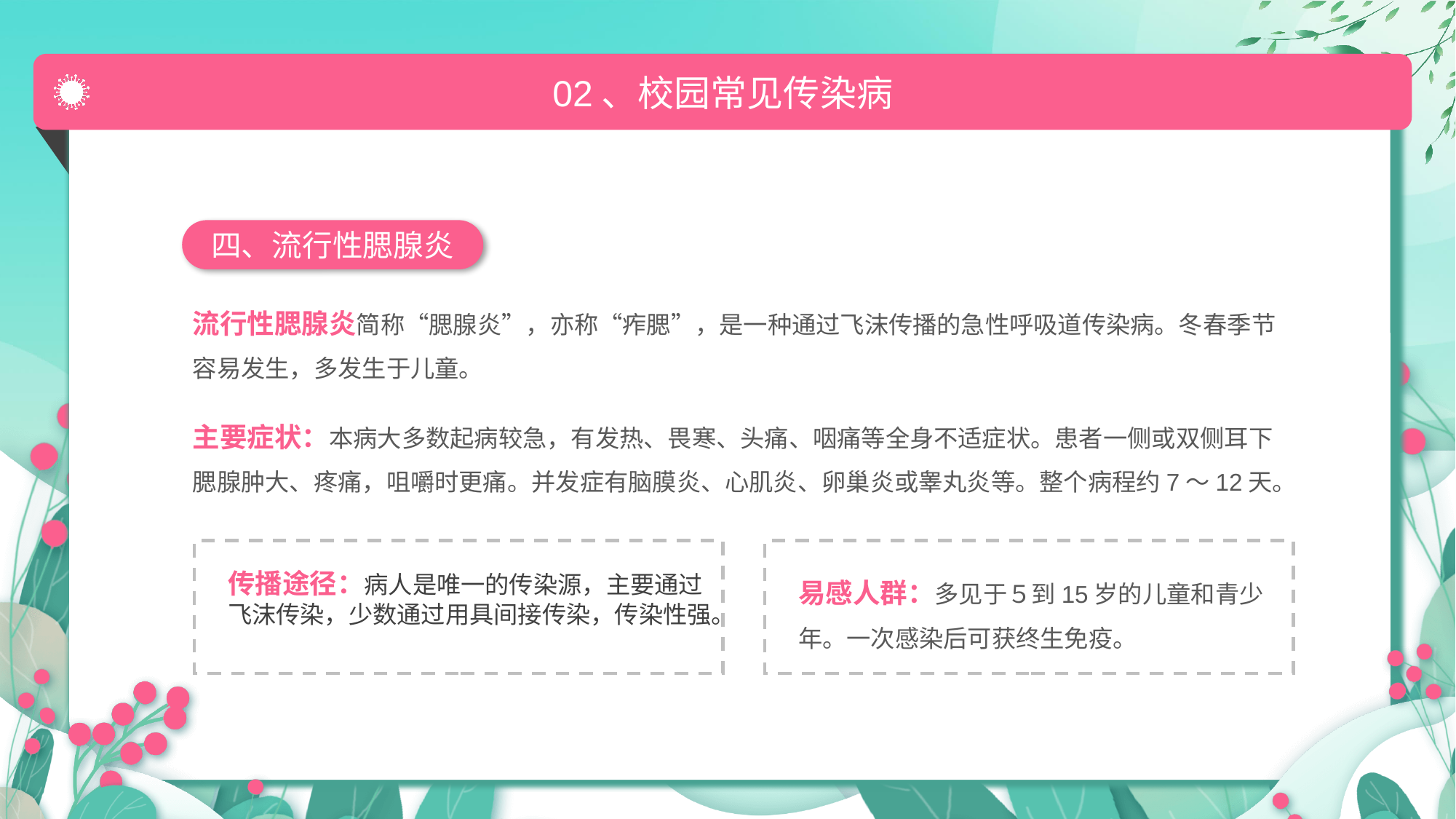

四、流行性腮腺炎
流行性腮腺炎简称“腮腺炎”，亦称“痄腮”，是一种通过飞沫传播的急性呼吸道传染病。冬春季节容易发生，多发生于儿童。
主要症状：本病大多数起病较急，有发热、畏寒、头痛、咽痛等全身不适症状。患者一侧或双侧耳下腮腺肿大、疼痛，咀嚼时更痛。并发症有脑膜炎、心肌炎、卵巢炎或睾丸炎等。整个病程约7～12天。

易感人群：多见于５到15岁的儿童和青少年。一次感染后可获终生免疫。
传播途径：病人是唯一的传染源，主要通过飞沫传染，少数通过用具间接传染，传染性强。